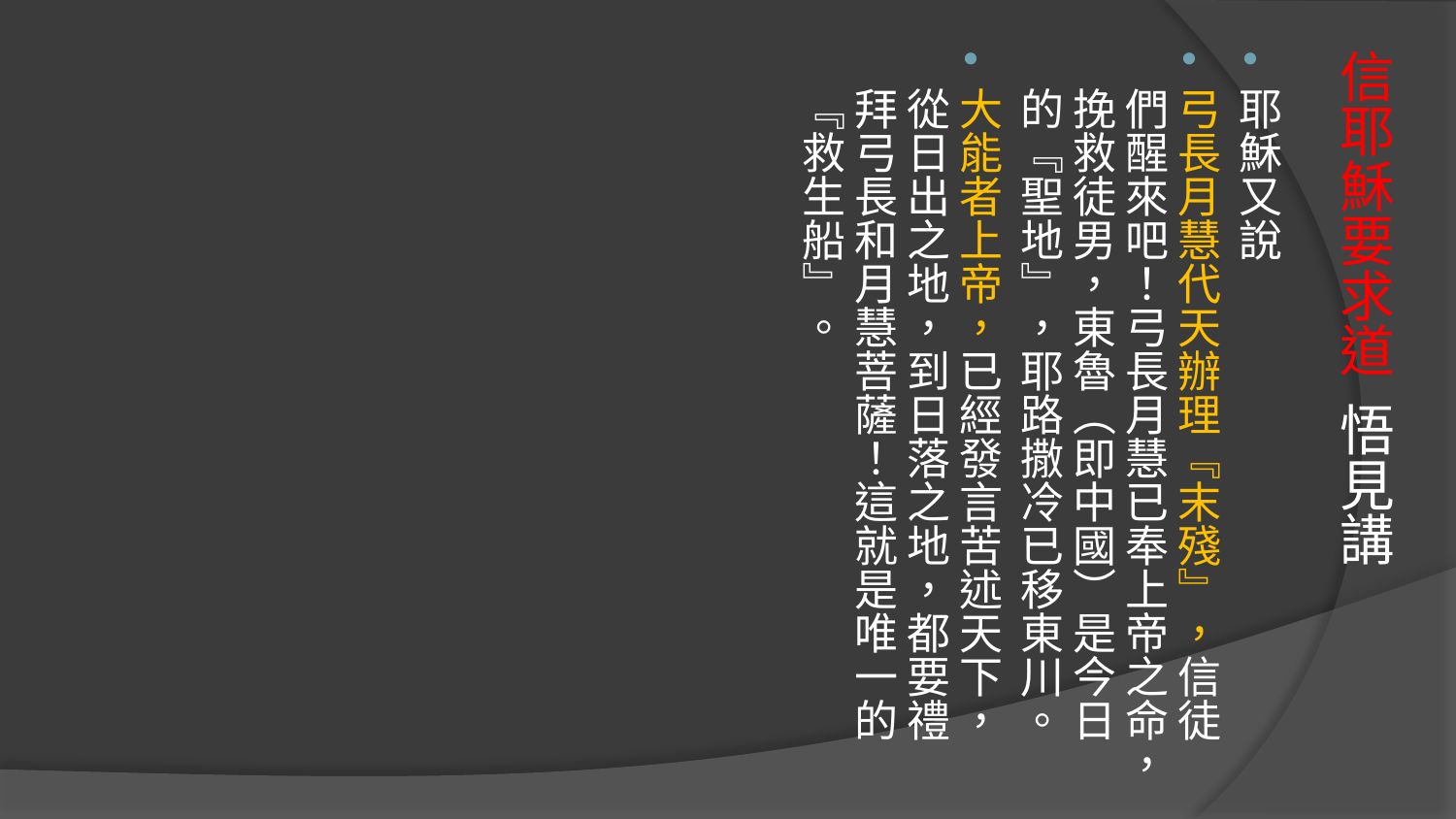

耶穌又說
弓長月慧代天辦理『末殘』，信徒們醒來吧！弓長月慧已奉上帝之命，挽救徒男，東魯（即中國）是今日的『聖地』，耶路撒冷已移東川。
大能者上帝，已經發言苦述天下，從日出之地，到日落之地，都要禮拜弓長和月慧菩薩！這就是唯一的『救生船』。

# 信耶穌要求道  悟見講